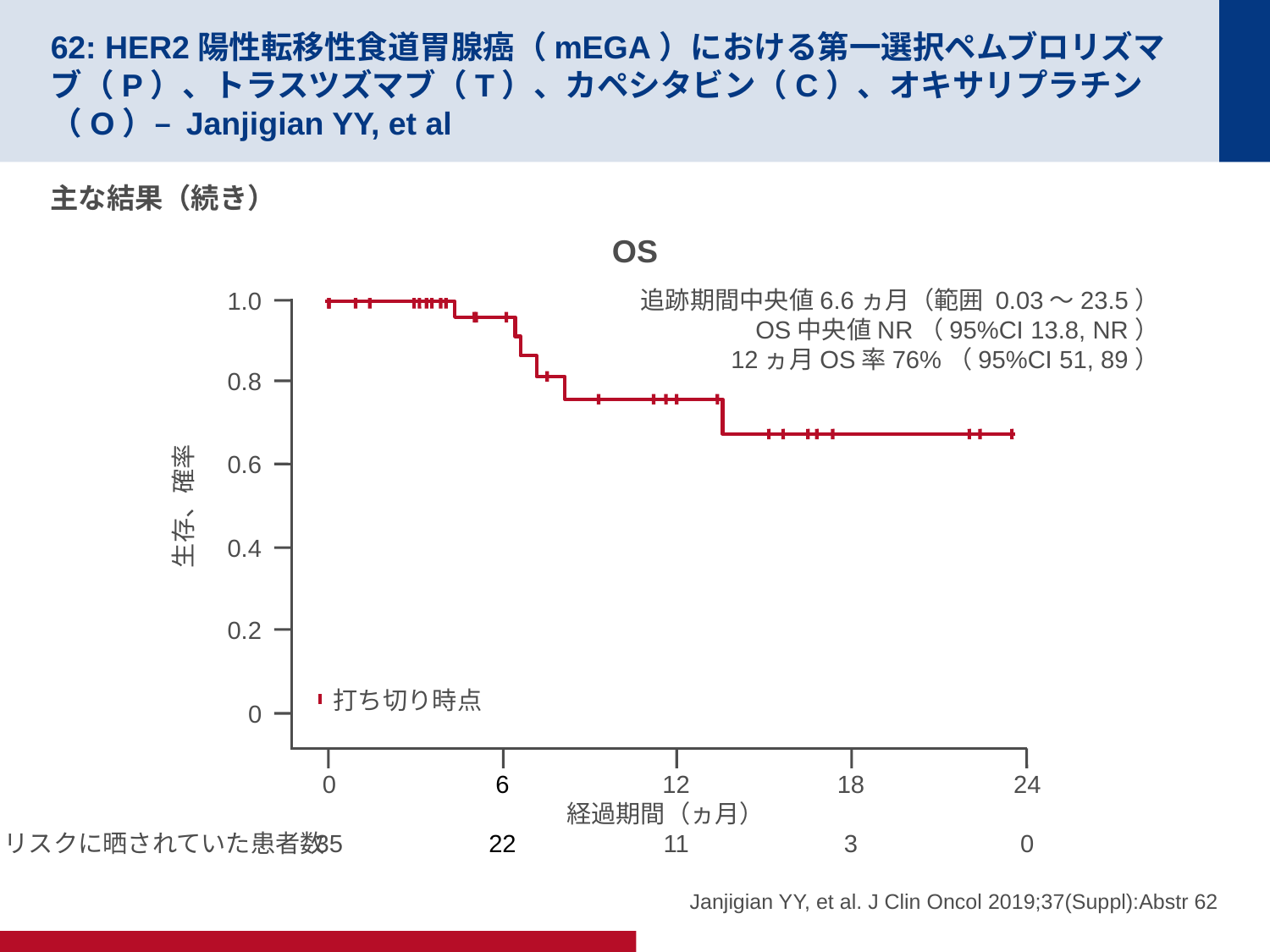

# 62: HER2陽性転移性食道胃腺癌（mEGA）における第一選択ペムブロリズマブ（P）、トラスツズマブ（T）、カペシタビン（C）、オキサリプラチン（O）– Janjigian YY, et al
主な結果（続き）

OS
追跡期間中央値6.6ヵ月（範囲 0.03～23.5）
OS中央値NR（95%CI 13.8, NR）
12ヵ月OS率76%（95%CI 51, 89）
1.0

0.8

0.6

生存、確率
0.4

0.2

打ち切り時点
0

0

35
6

22
12

11
18

3
24

0
経過期間（ヵ月）
リスクに晒されていた患者数
Janjigian YY, et al. J Clin Oncol 2019;37(Suppl):Abstr 62